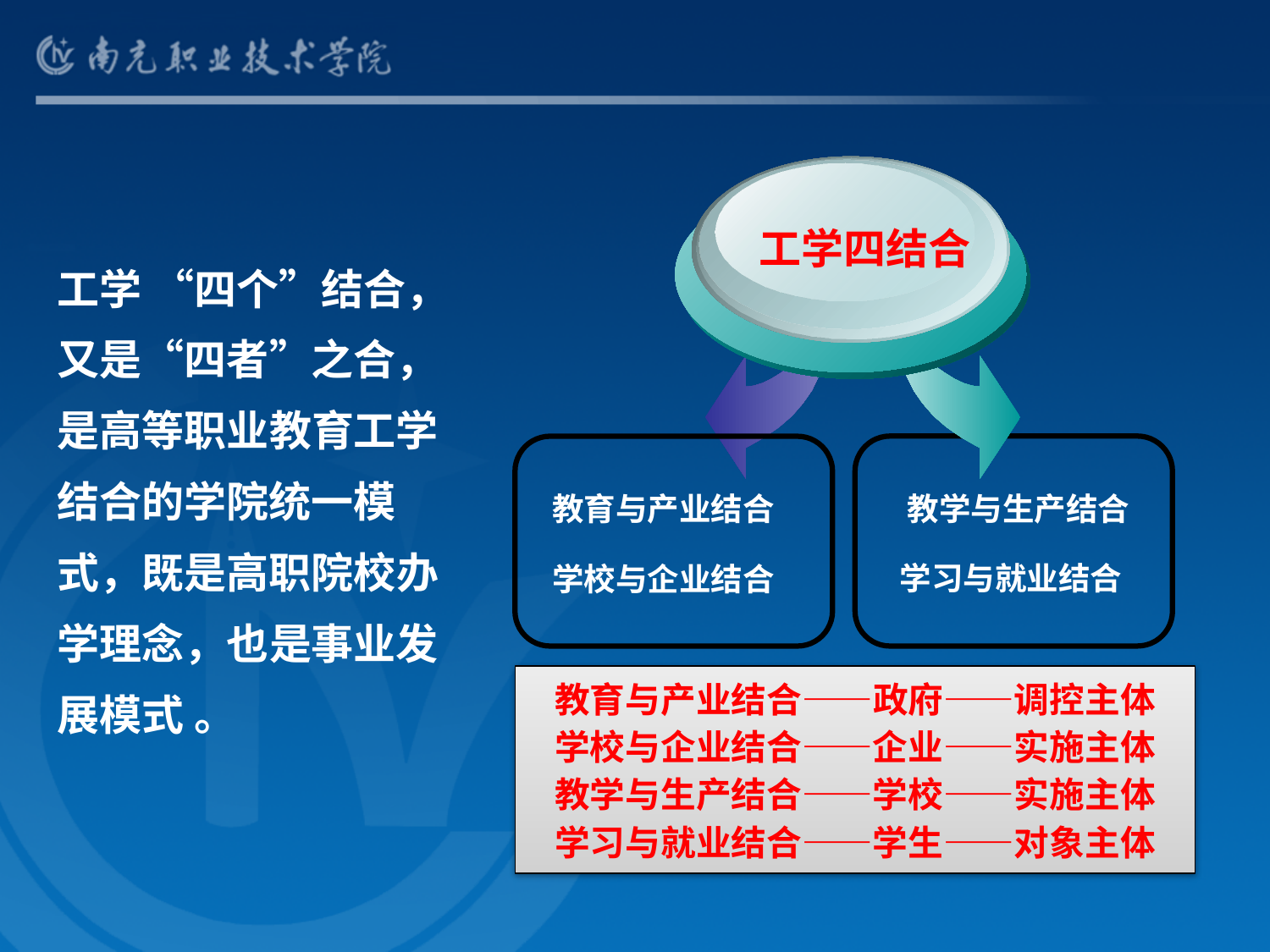

工学四结合
工学 “四个”结合，又是“四者”之合，是高等职业教育工学结合的学院统一模式，既是高职院校办学理念，也是事业发展模式 。

   教学与生产结合
学习与就业结合

 教育与产业结合
 学校与企业结合

教育与产业结合——政府——调控主体
学校与企业结合——企业——实施主体
教学与生产结合——学校——实施主体
学习与就业结合——学生——对象主体